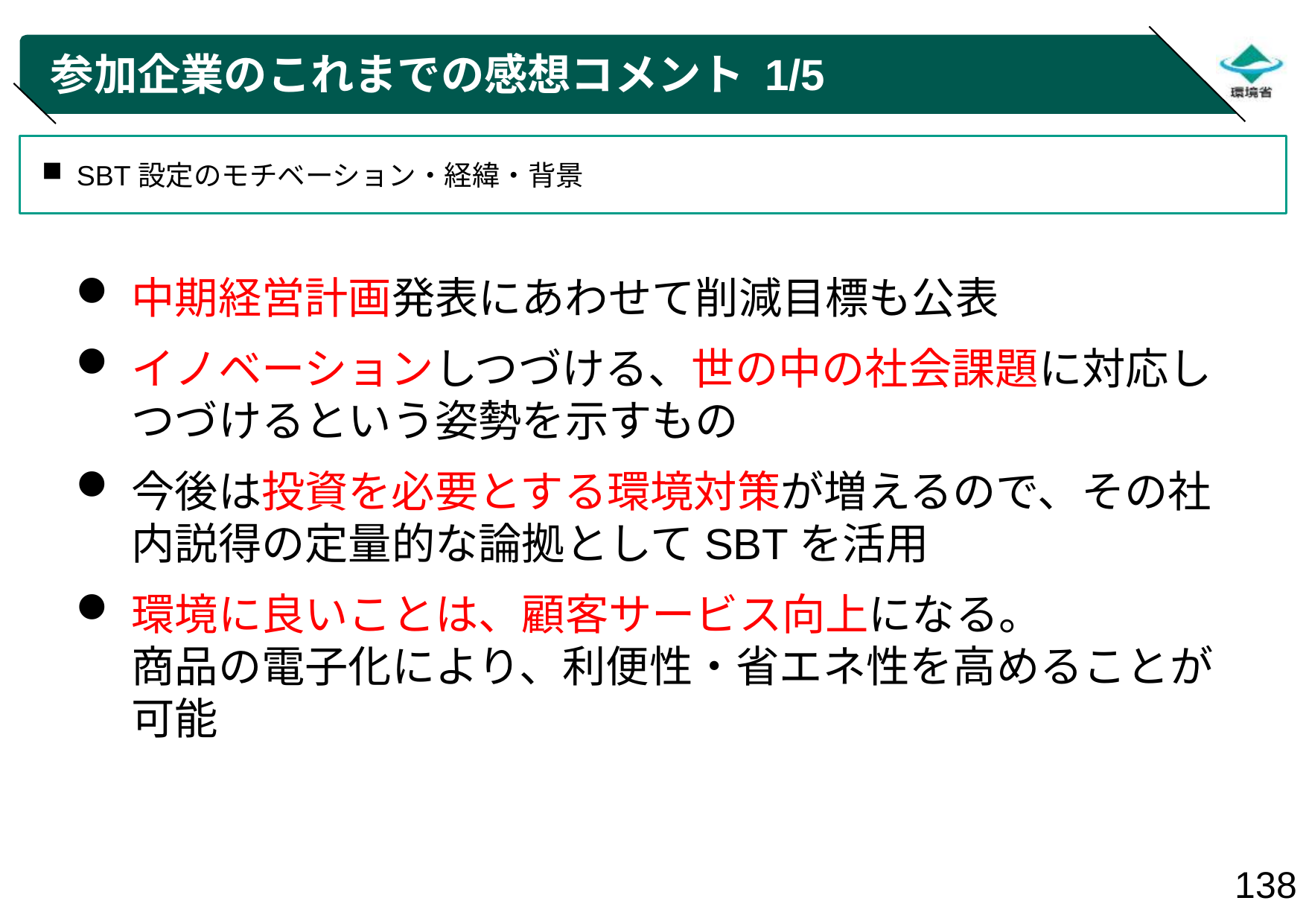

# 参加企業のこれまでの感想コメント 1/5
SBT設定のモチベーション・経緯・背景
中期経営計画発表にあわせて削減目標も公表
イノベーションしつづける、世の中の社会課題に対応しつづけるという姿勢を示すもの
今後は投資を必要とする環境対策が増えるので、その社内説得の定量的な論拠としてSBTを活用
環境に良いことは、顧客サービス向上になる。
商品の電子化により、利便性・省エネ性を高めることが可能